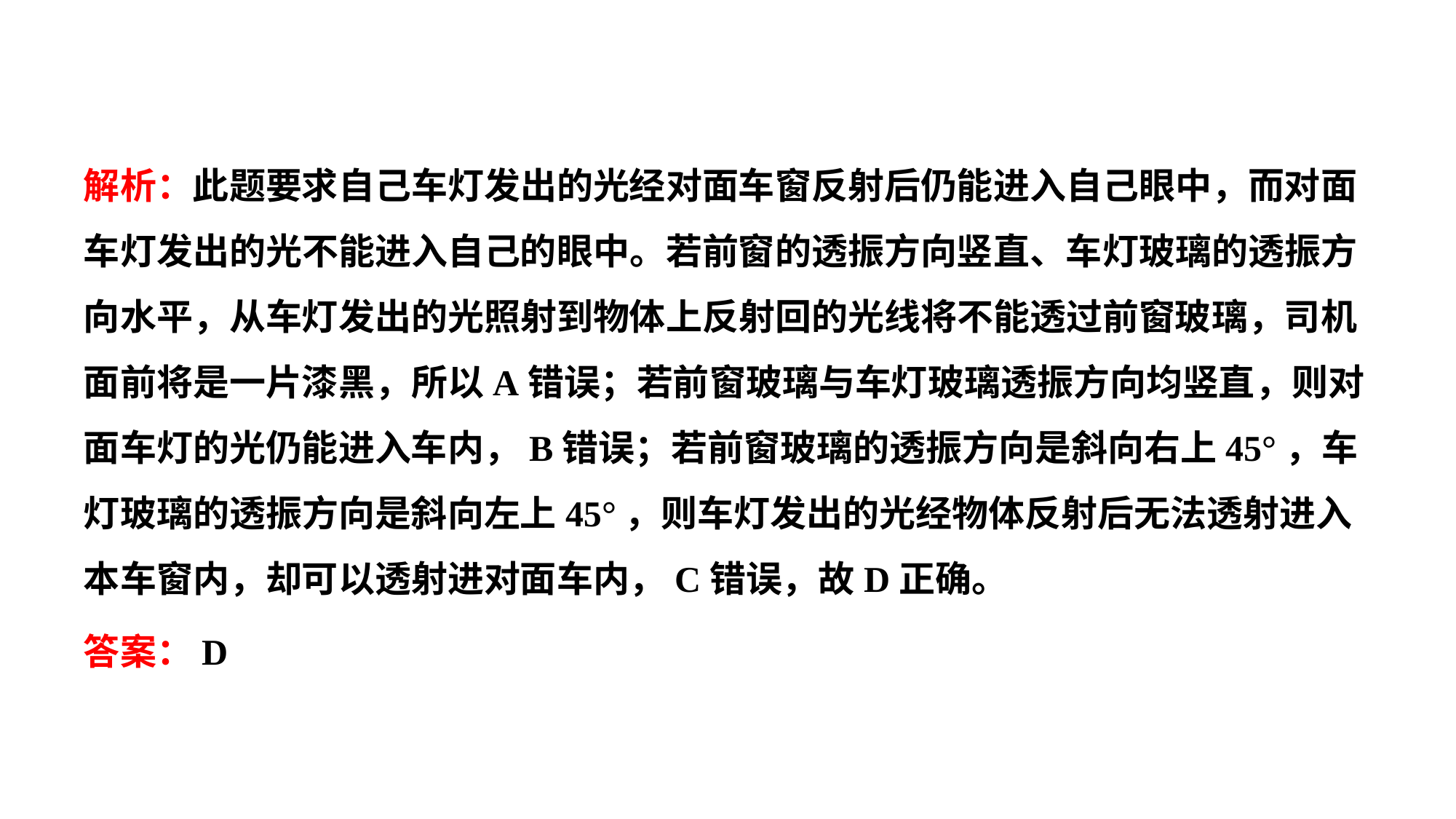

解析：此题要求自己车灯发出的光经对面车窗反射后仍能进入自己眼中，而对面车灯发出的光不能进入自己的眼中。若前窗的透振方向竖直、车灯玻璃的透振方向水平，从车灯发出的光照射到物体上反射回的光线将不能透过前窗玻璃，司机面前将是一片漆黑，所以A错误；若前窗玻璃与车灯玻璃透振方向均竖直，则对面车灯的光仍能进入车内，B错误；若前窗玻璃的透振方向是斜向右上45°，车灯玻璃的透振方向是斜向左上45°，则车灯发出的光经物体反射后无法透射进入本车窗内，却可以透射进对面车内，C错误，故D正确。
答案：D